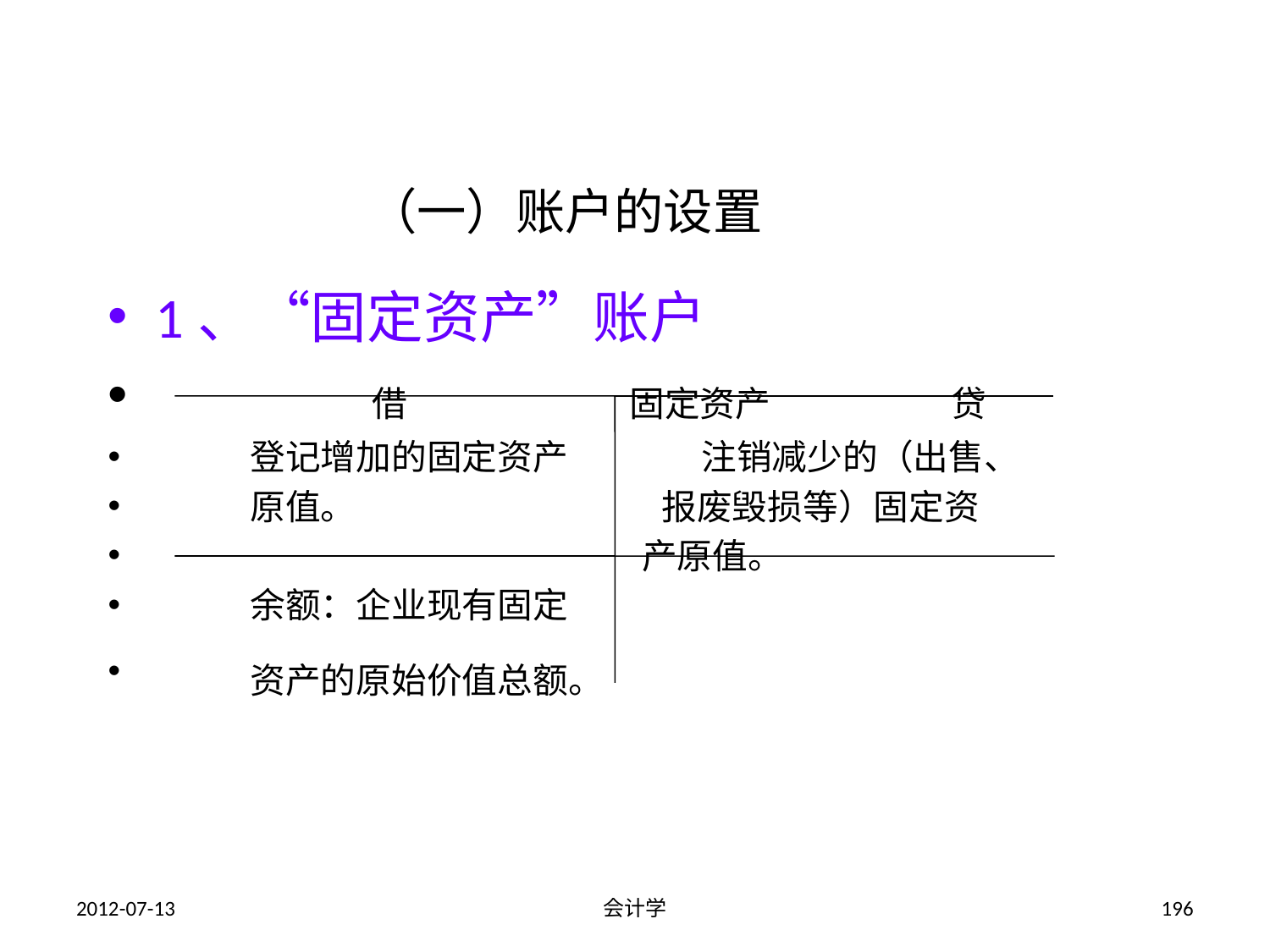

二、固定资产的取得
# （一）账户的设置
1、“固定资产”账户
                借                   固定资产                       贷
           登记增加的固定资产                 注销减少的（出售、
           原值。                                       报废毁损等）固定资
                                                             产原值。
           余额：企业现有固定
           资产的原始价值总额。

2012-07-13
会计学
196